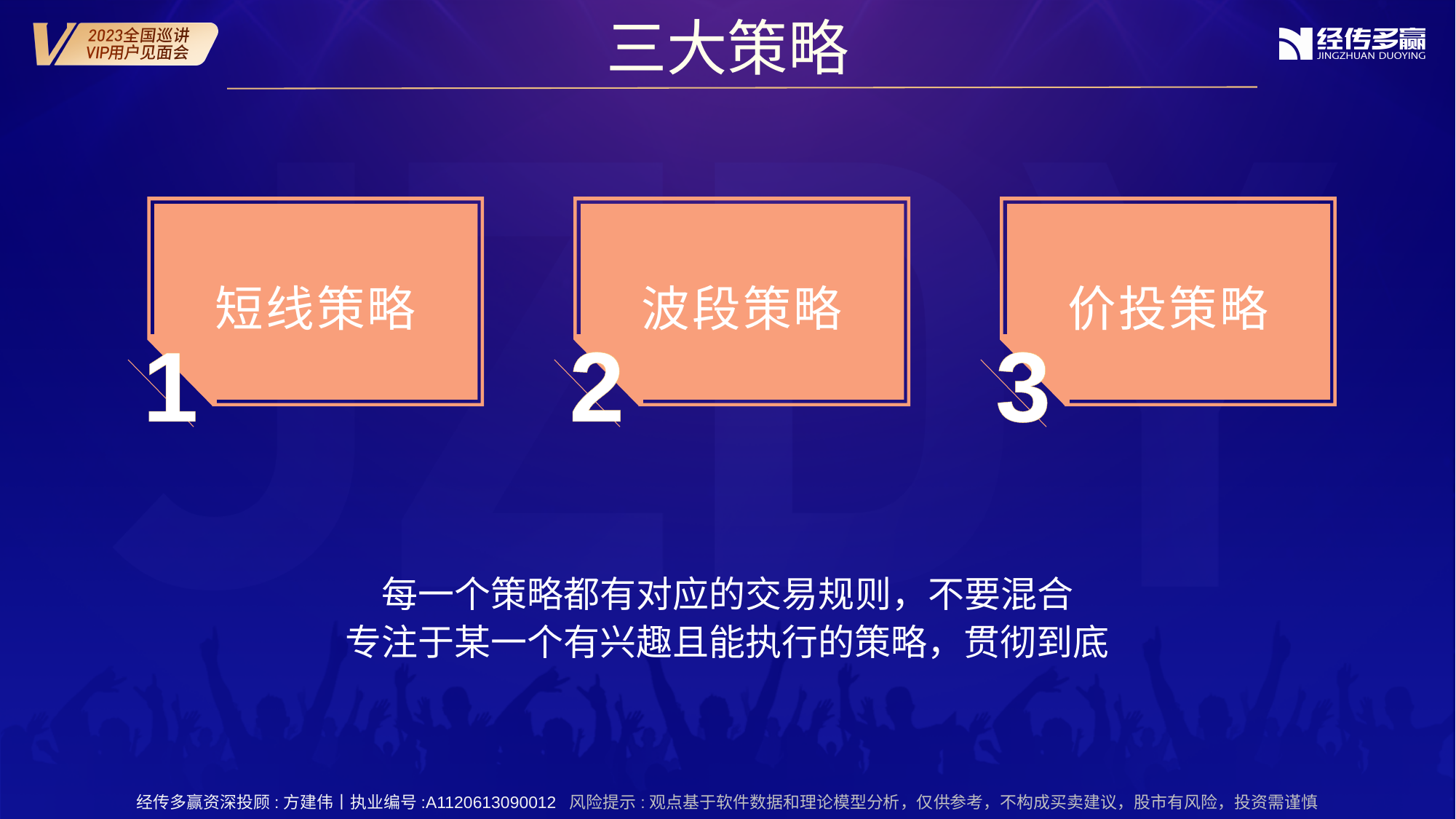

三大策略

短线策略
波段策略
价投策略
1
2
3
每一个策略都有对应的交易规则，不要混合
专注于某一个有兴趣且能执行的策略，贯彻到底